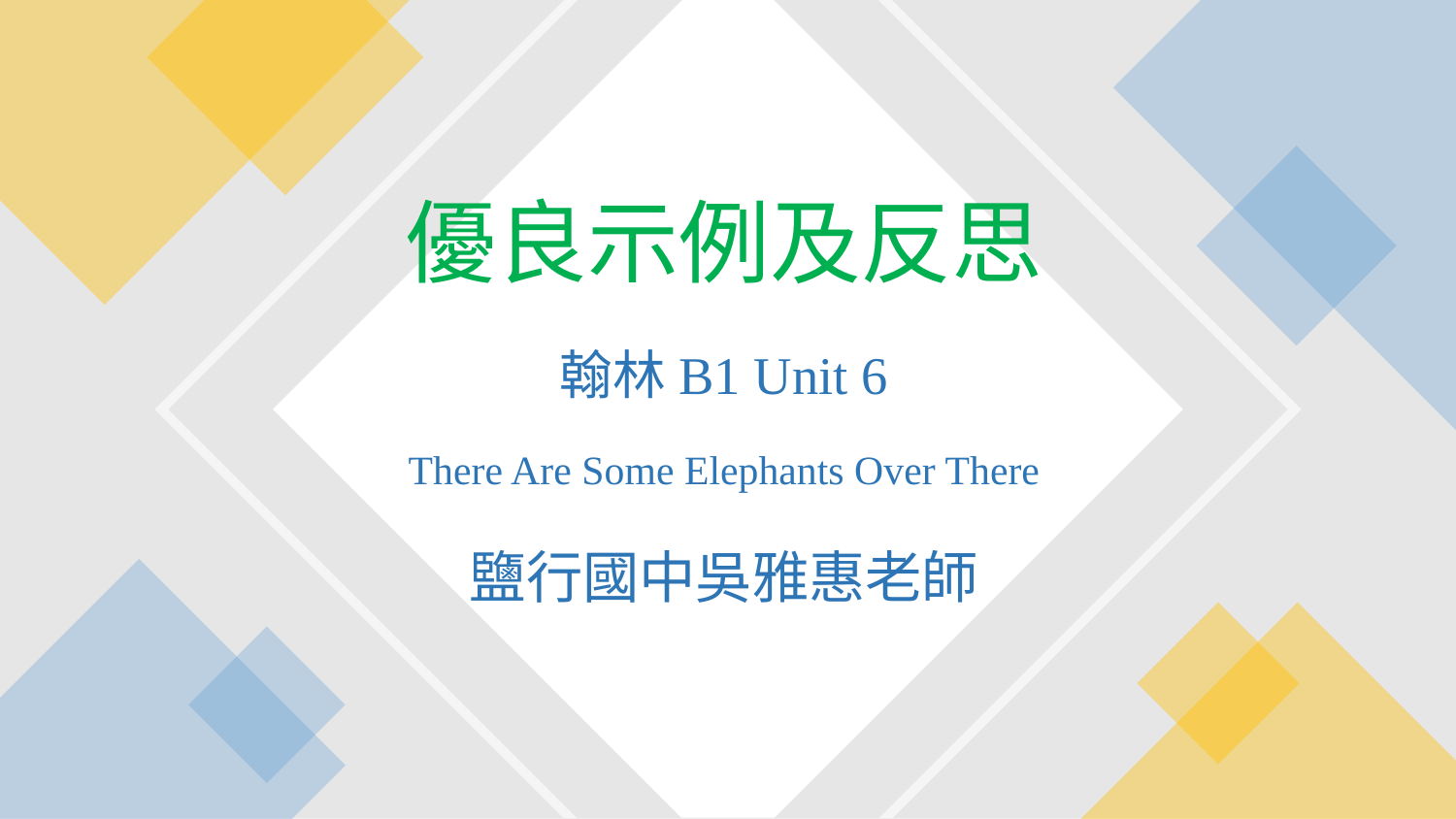

優良示例及反思
翰林B1 Unit 6
There Are Some Elephants Over There
鹽行國中吳雅惠老師